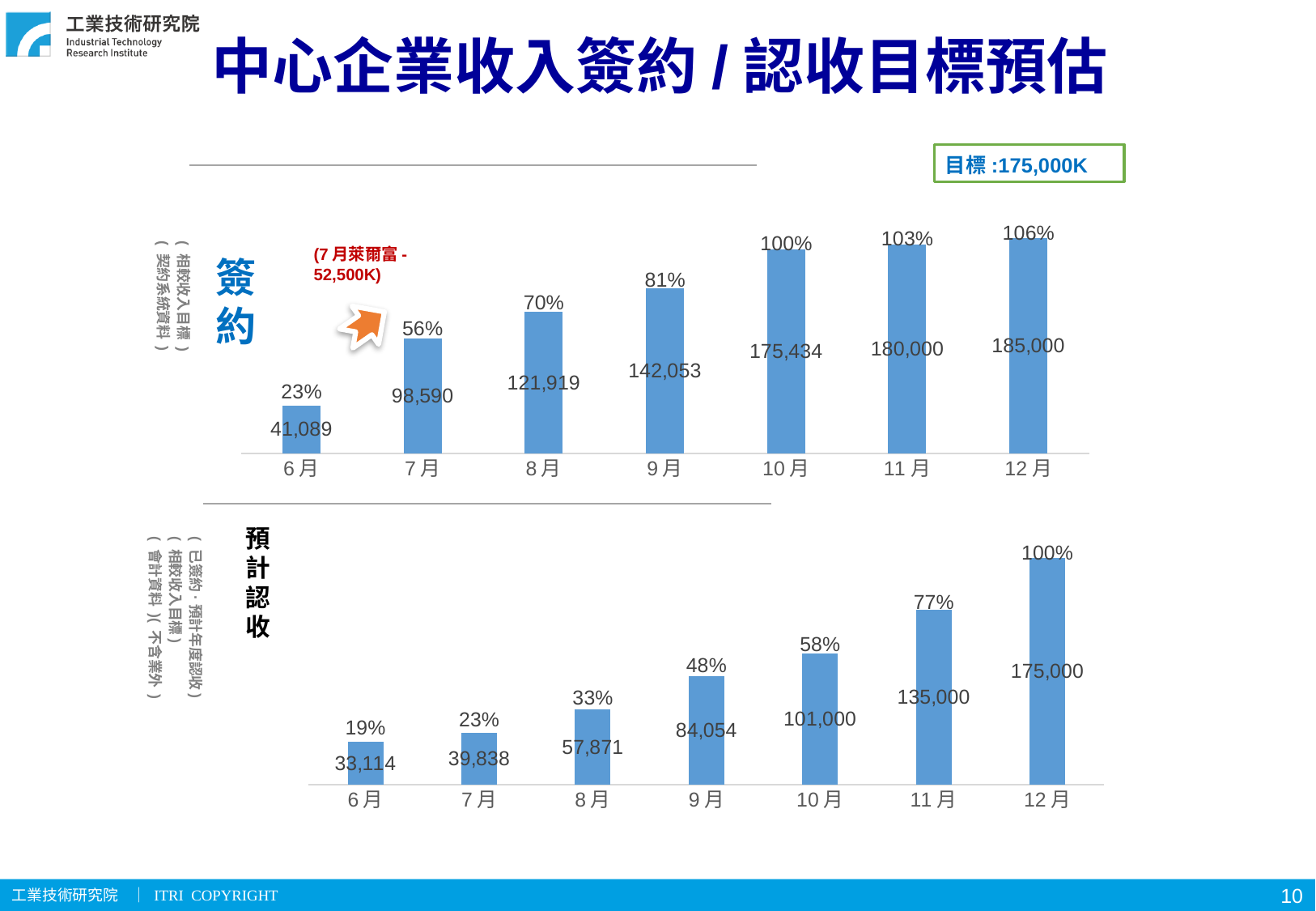

# 中心企業收入簽約/認收目標預估

目標:175,000K

### Chart

| Category | 數列 1 | 數列 2 |
|---|---|---|
| 6月 | 41089.0 | 0.2347942857142857 |
| 7月 | 98590.0 | 0.5633714285714285 |
| 8月 | 121919.0 | 0.69668 |
| 9月 | 142053.0 | 0.8117314285714285 |
| 10月 | 175434.0 | 1.00248 |
| 11月 | 180000.0 | 1.0285714285714285 |
| 12月 | 185000.0 | 1.0571428571428572 |
( 相較收入目標 )
( 契約系統資料 )
(7月萊爾富-52,500K)
簽約

### Chart

| Category | 數列 1 | 數列 2 |
|---|---|---|
| 6月 | 33114.0 | 0.18922285714285714 |
| 7月 | 39838.0 | 0.22764571428571428 |
| 8月 | 57871.0 | 0.3306914285714286 |
| 9月 | 84054.0 | 0.4803085714285714 |
| 10月 | 101000.0 | 0.5771428571428572 |
| 11月 | 135000.0 | 0.7714285714285715 |
| 12月 | 175000.0 | 1.0 |
預計認收
( 已簽約·預計年度認收)
( 相較收入目標)
( 會計資料 )( 不含業外 )
10